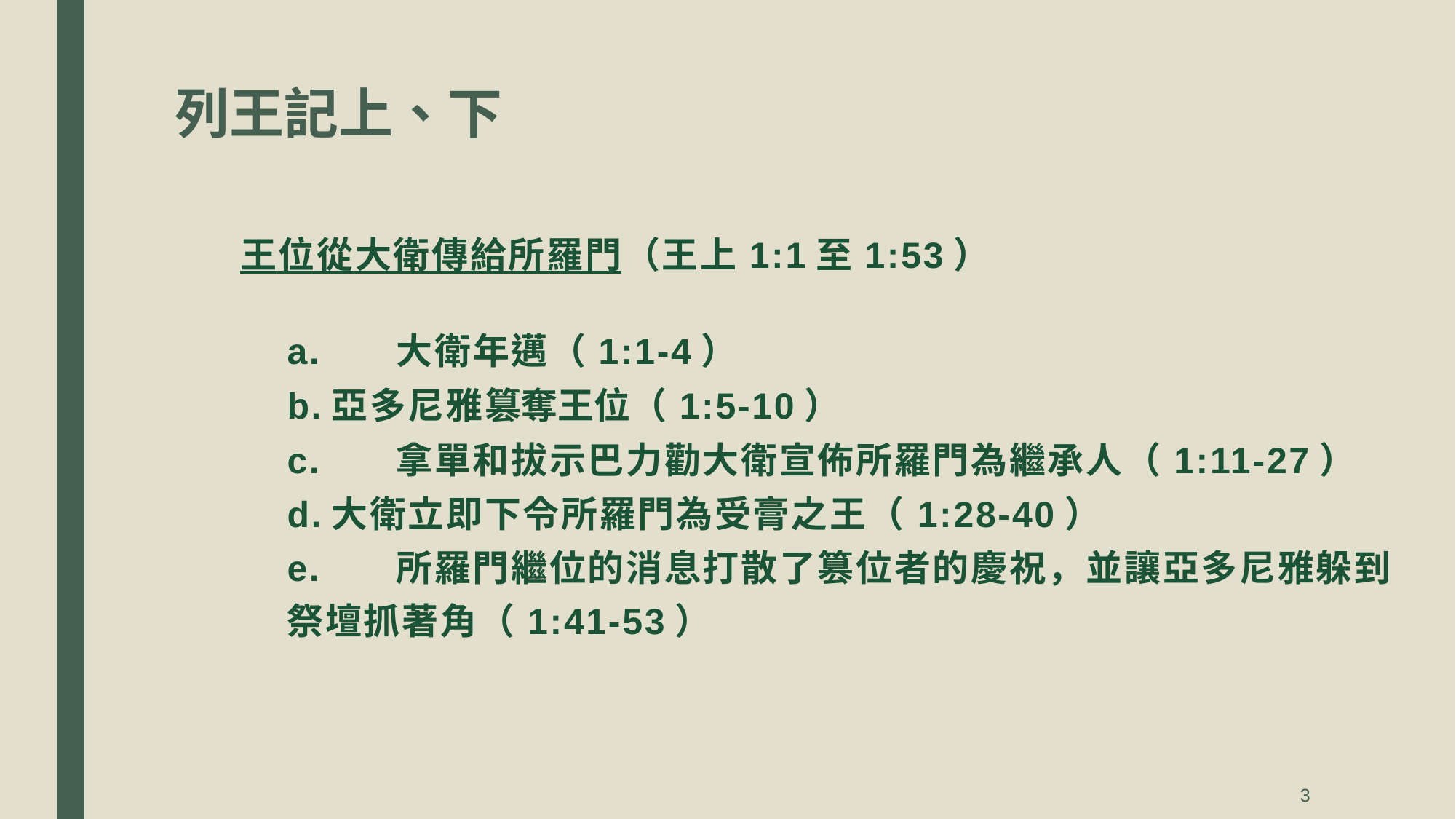

# 列王記上、下
| 王位從大衛傳給所羅門（王上1:1至1:53） |
| --- |
|  |
| a. 大衛年邁（1:1-4） |
| b.亞多尼雅篡奪王位（1:5-10） |
| c. 拿單和拔示巴力勸大衛宣佈所羅門為繼承人（1:11-27） |
| d.大衛立即下令所羅門為受膏之王（1:28-40） |
| e. 所羅門繼位的消息打散了篡位者的慶祝，並讓亞多尼雅躲到祭壇抓著角（1:41-53） |
|  |
|  |
|  |
|  |
3